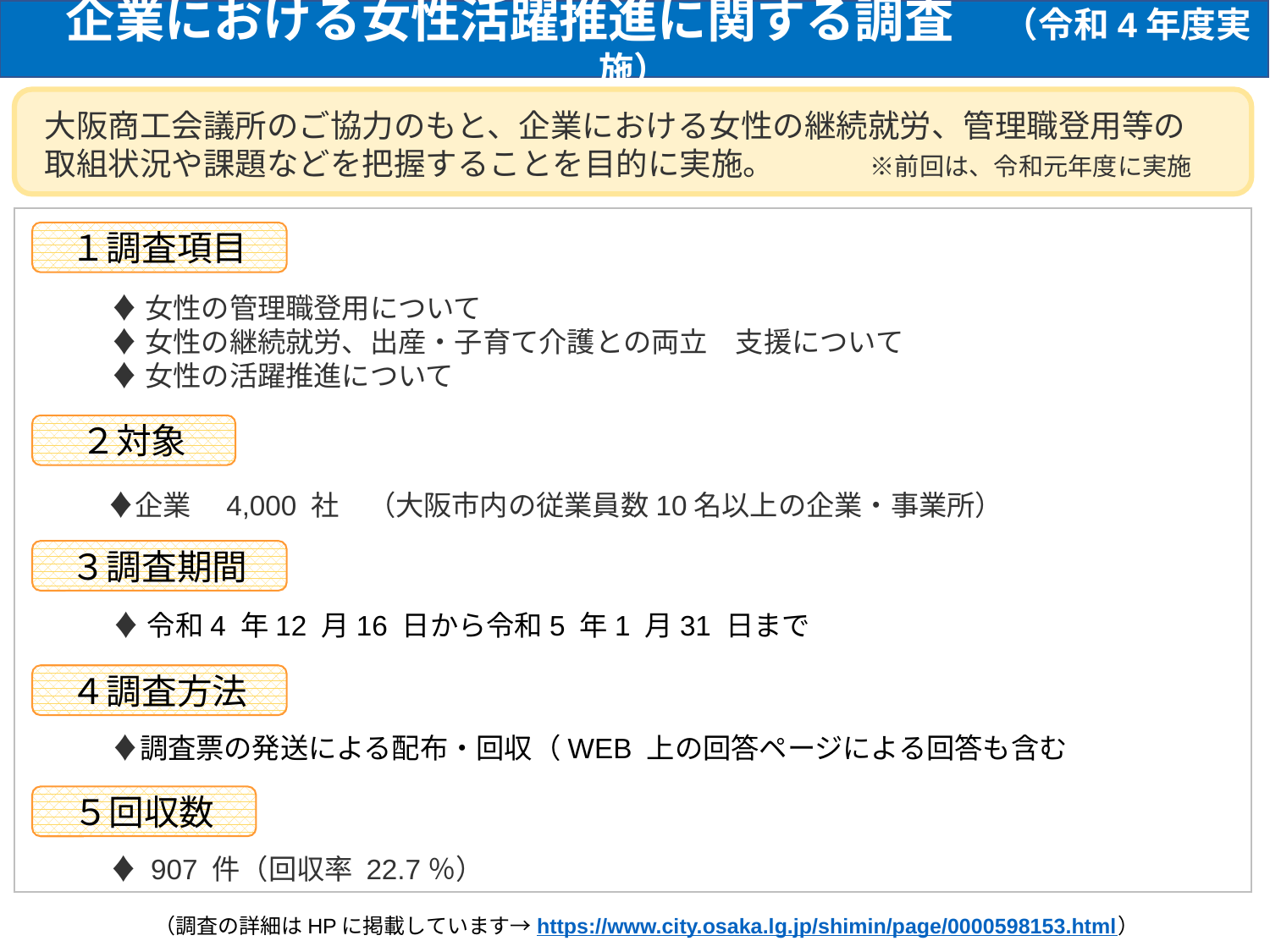

企業における女性活躍推進に関する調査　（令和4年度実施）

大阪商工会議所のご協力のもと、企業における女性の継続就労、管理職登用等の取組状況や課題などを把握することを目的に実施。　　　※前回は、令和元年度に実施

１調査項目
♦女性の管理職登用について
♦女性の継続就労、出産・子育て介護との両立　支援について
♦女性の活躍推進について
２対象
　♦企業　4,000 社　（大阪市内の従業員数10名以上の企業・事業所）
３調査期間
♦令和4 年12 月16 日から令和5 年1 月31 日まで
４調査方法
　 ♦調査票の発送による配布・回収（WEB 上の回答ページによる回答も含む
５回収数
　 ♦ 907 件（回収率 22.7％）
（調査の詳細はHPに掲載しています→https://www.city.osaka.lg.jp/shimin/page/0000598153.html）